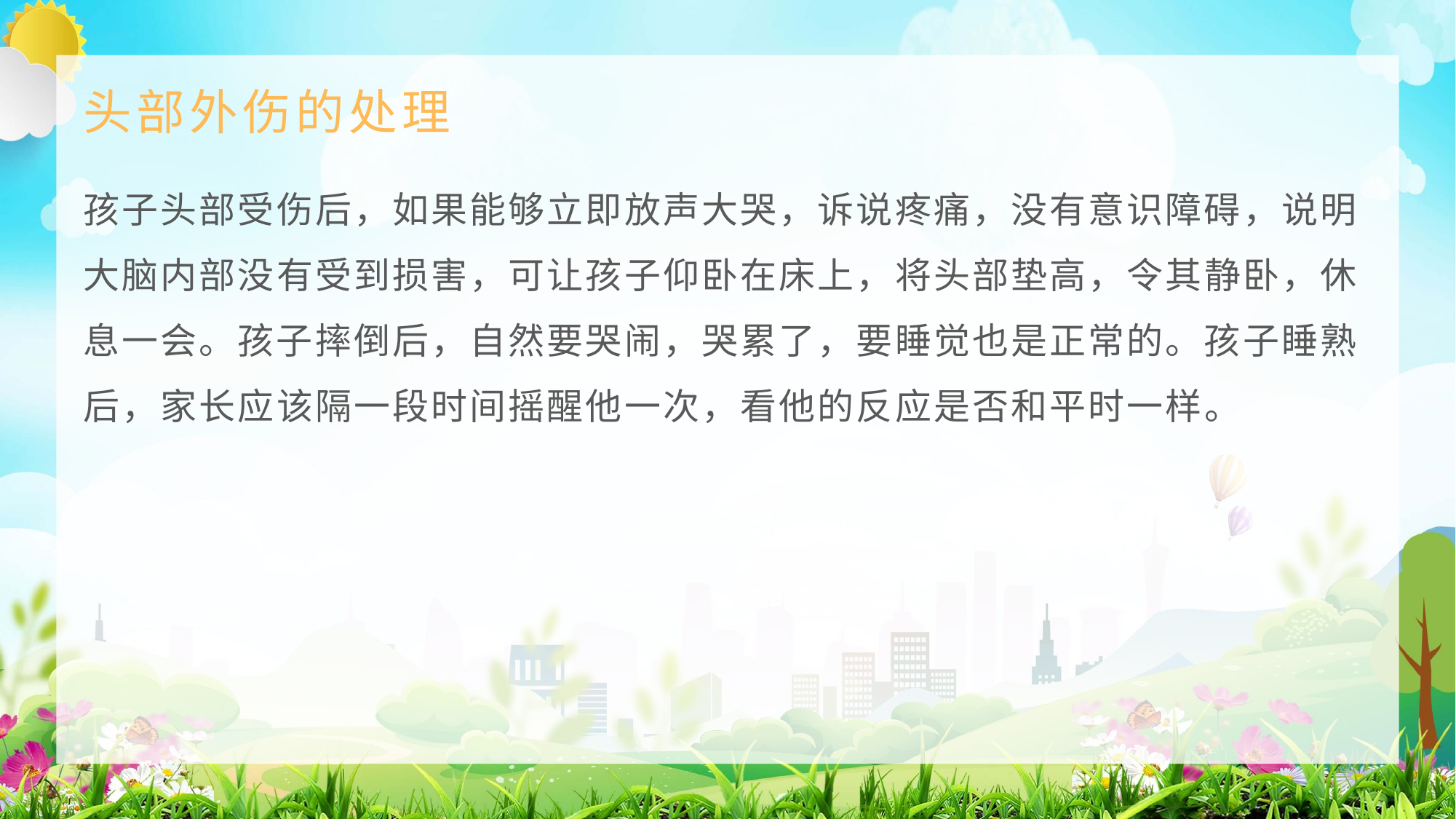

# 头部外伤的处理
孩子头部受伤后，如果能够立即放声大哭，诉说疼痛，没有意识障碍，说明大脑内部没有受到损害，可让孩子仰卧在床上，将头部垫高，令其静卧，休息一会。孩子摔倒后，自然要哭闹，哭累了，要睡觉也是正常的。孩子睡熟后，家长应该隔一段时间摇醒他一次，看他的反应是否和平时一样。